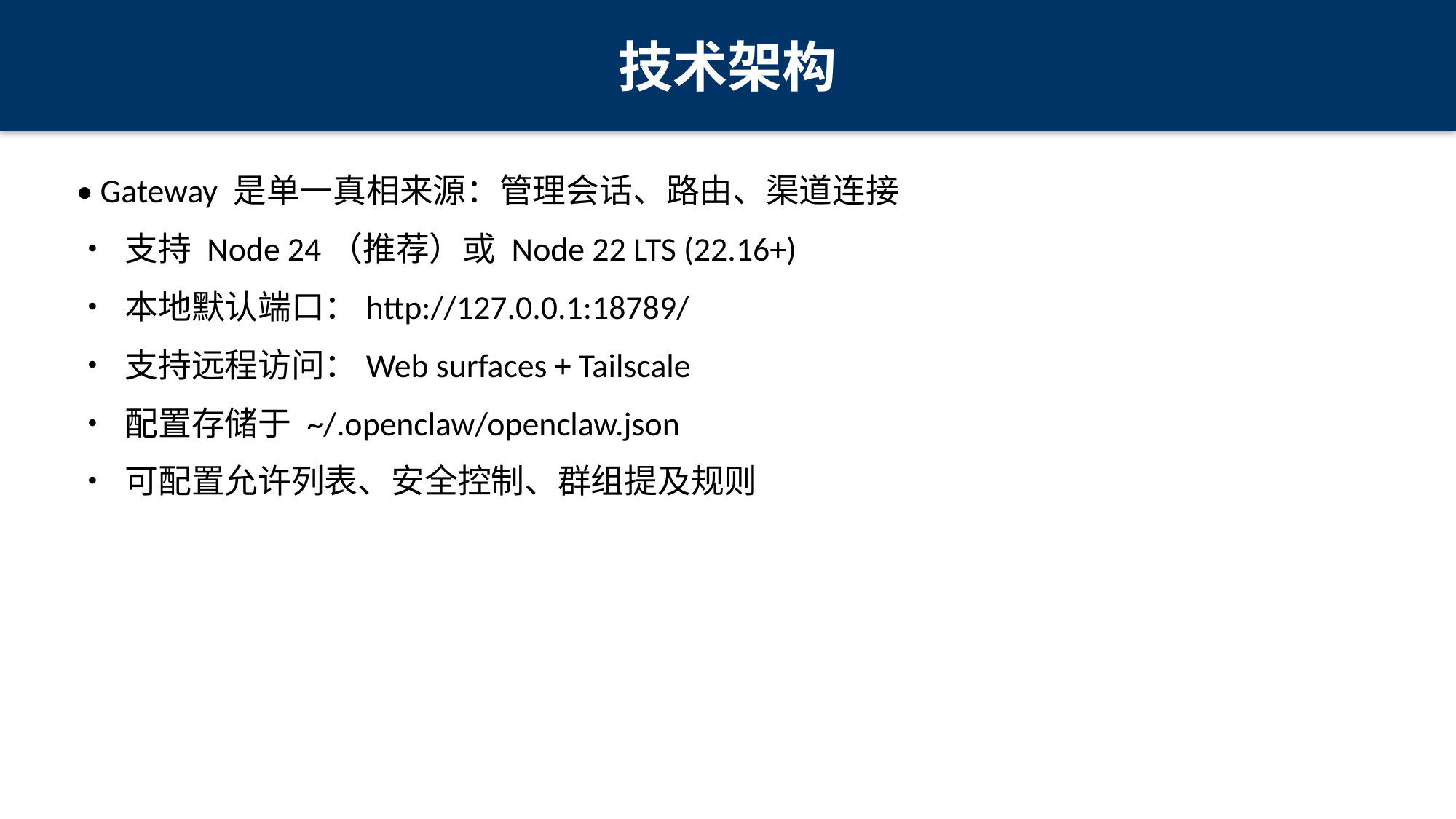

技术架构
• Gateway 是单一真相来源：管理会话、路由、渠道连接
• 支持 Node 24（推荐）或 Node 22 LTS (22.16+)
• 本地默认端口：http://127.0.0.1:18789/
• 支持远程访问：Web surfaces + Tailscale
• 配置存储于 ~/.openclaw/openclaw.json
• 可配置允许列表、安全控制、群组提及规则